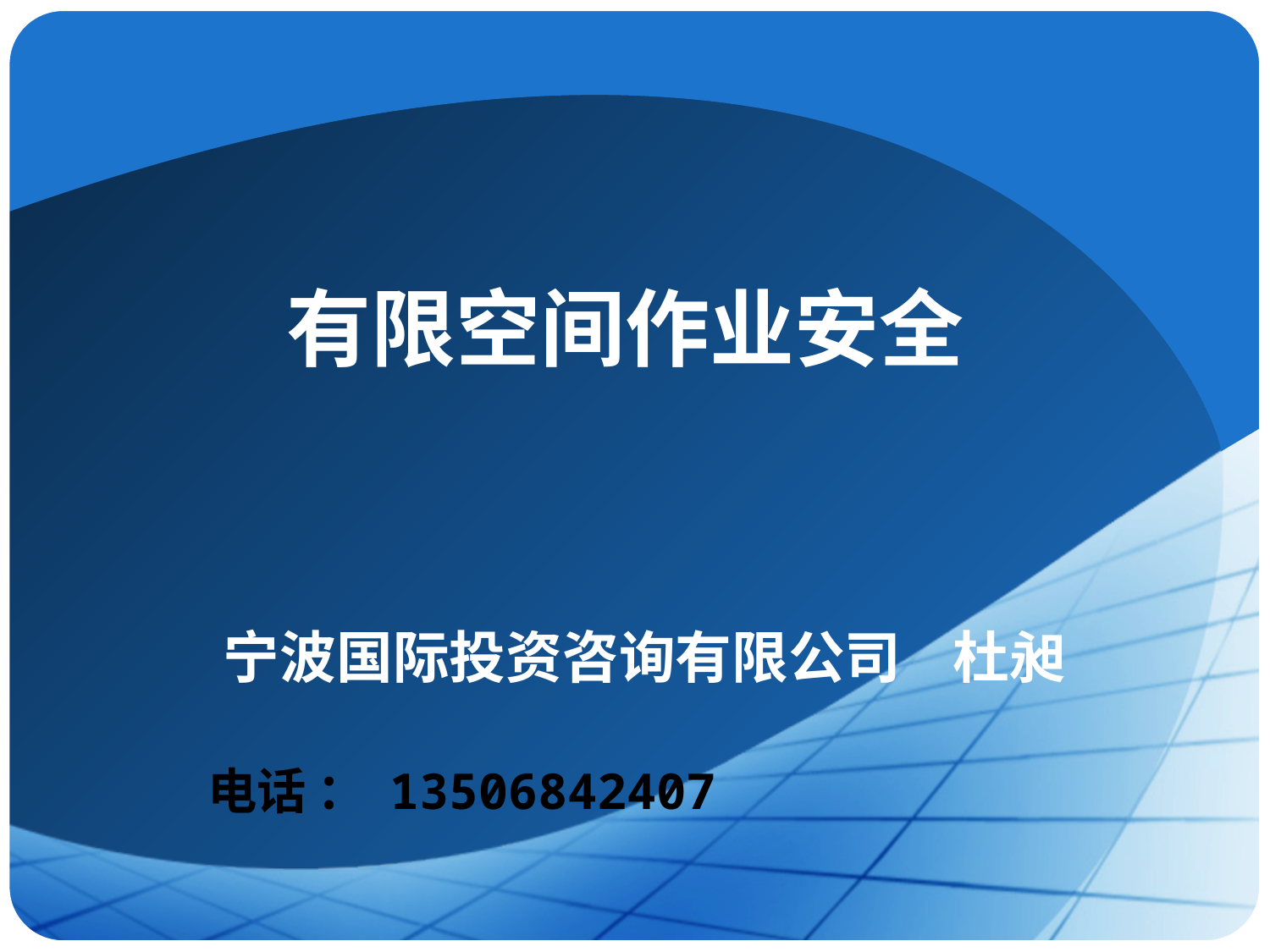

# 有限空间作业安全
宁波国际投资咨询有限公司    杜昶
电话 ： 13506842407